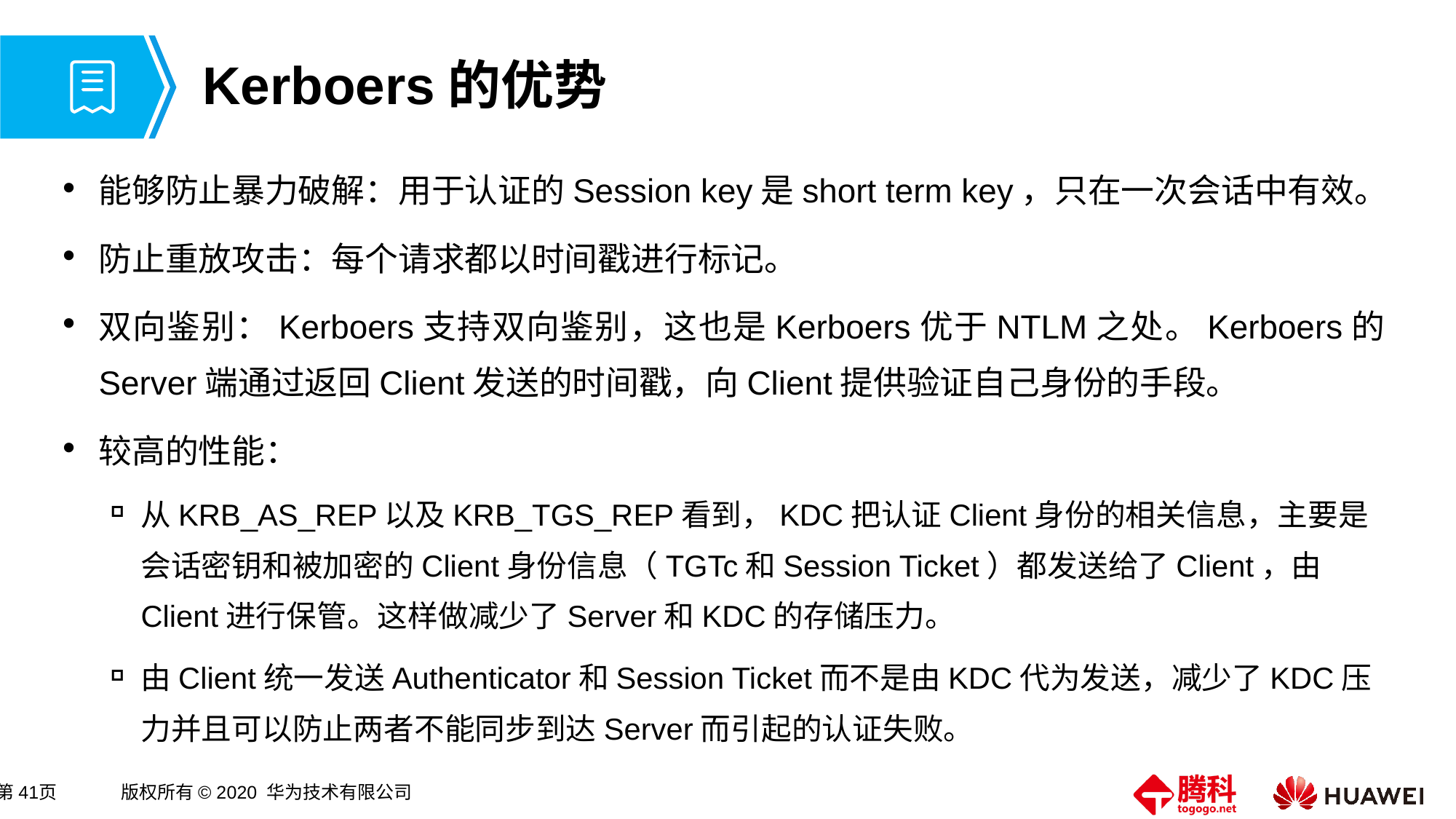

# Kerboers的优势
能够防止暴力破解：用于认证的Session key是short term key，只在一次会话中有效。
防止重放攻击：每个请求都以时间戳进行标记。
双向鉴别：Kerboers支持双向鉴别，这也是Kerboers优于NTLM之处。Kerboers的Server端通过返回Client发送的时间戳，向Client提供验证自己身份的手段。
较高的性能：
从KRB_AS_REP以及KRB_TGS_REP看到，KDC把认证Client身份的相关信息，主要是会话密钥和被加密的Client身份信息（TGTc和Session Ticket）都发送给了Client，由Client进行保管。这样做减少了Server和KDC的存储压力。
由Client统一发送Authenticator和Session Ticket而不是由KDC代为发送，减少了KDC压力并且可以防止两者不能同步到达Server而引起的认证失败。